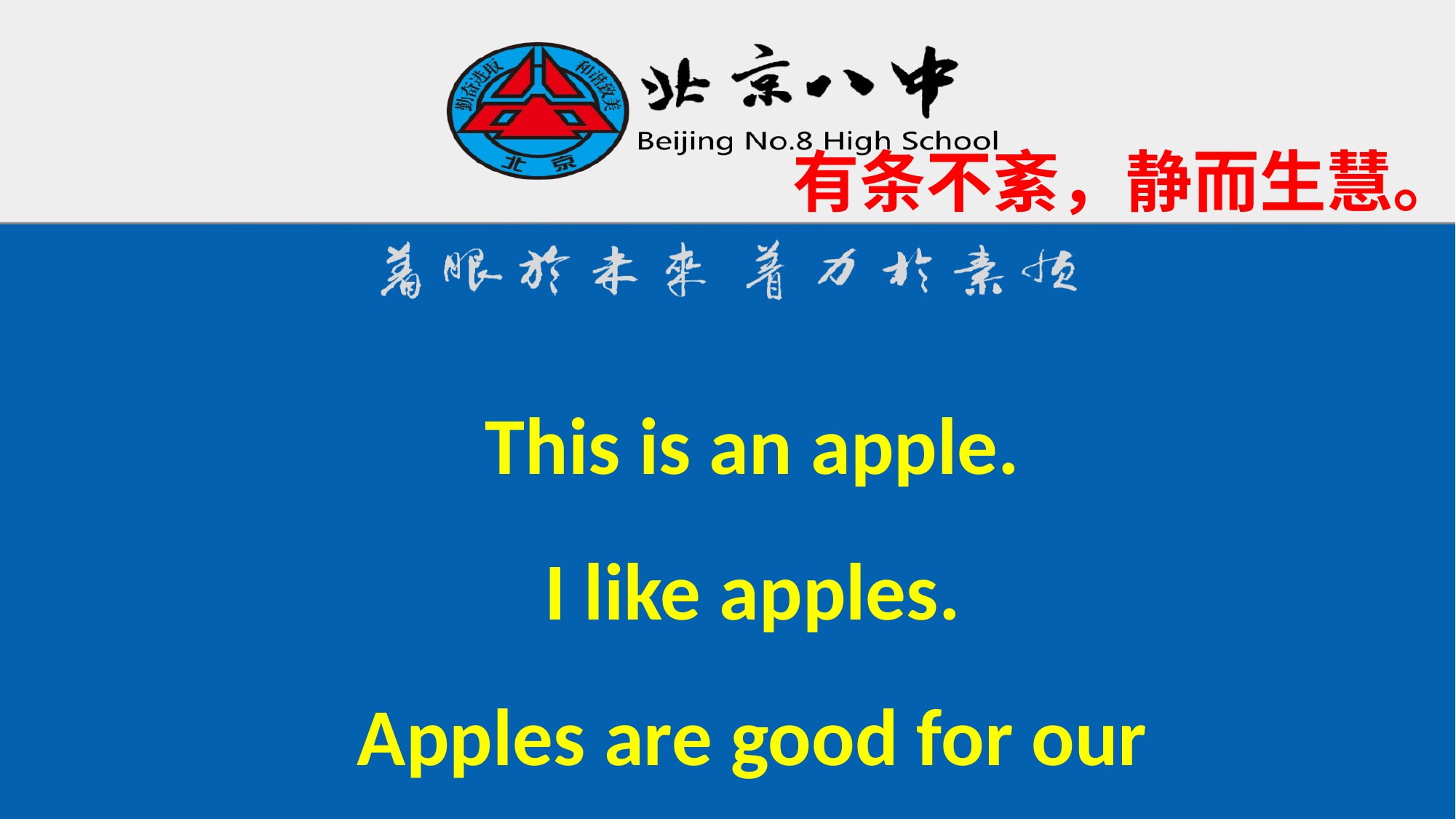

有条不紊，静而生慧。
This is an apple.
I like apples.
Apples are good for our health.